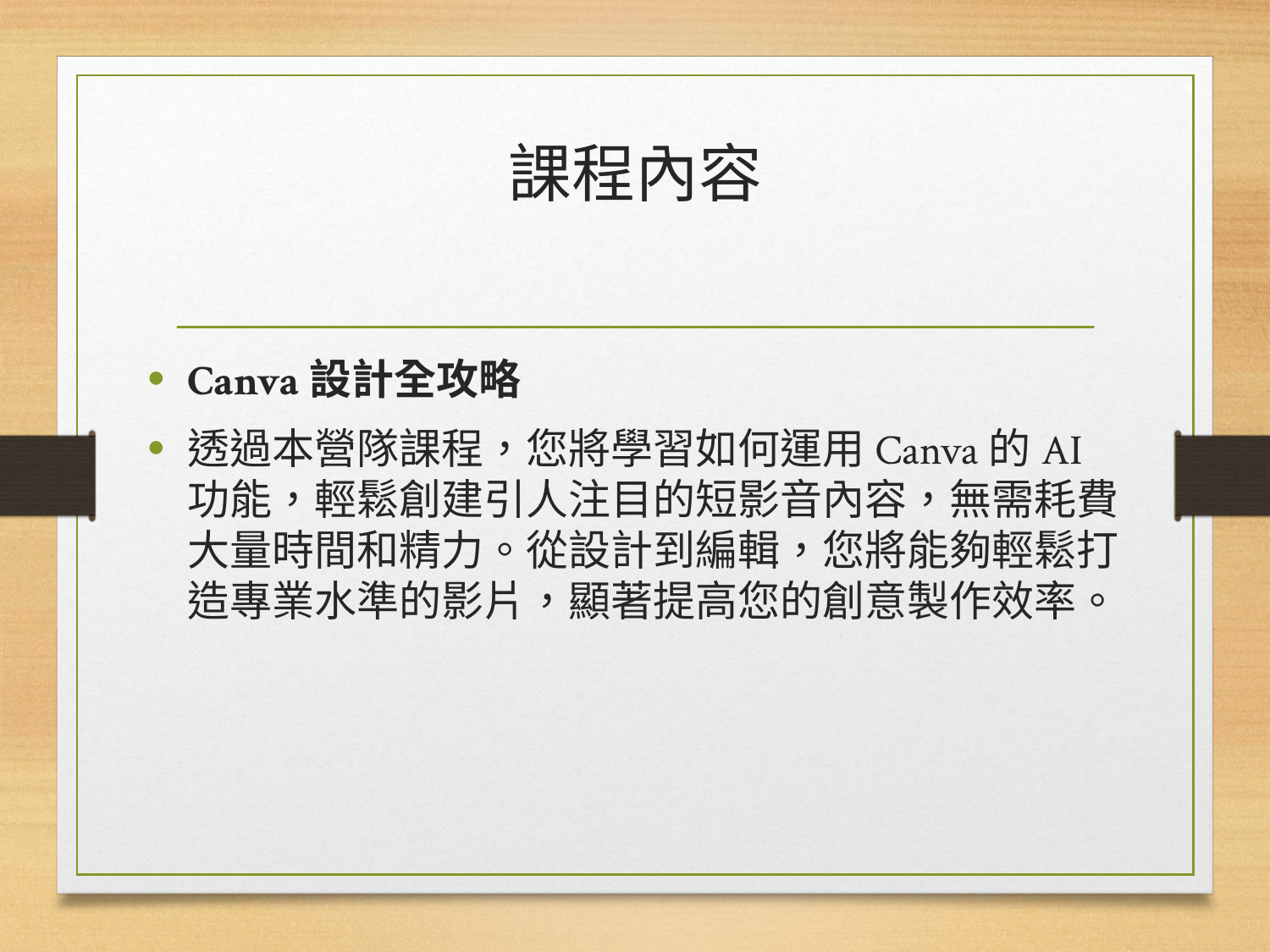

# 課程內容
Canva設計全攻略
透過本營隊課程，您將學習如何運用Canva的AI功能，輕鬆創建引人注目的短影音內容，無需耗費大量時間和精力。從設計到編輯，您將能夠輕鬆打造專業水準的影片，顯著提高您的創意製作效率。